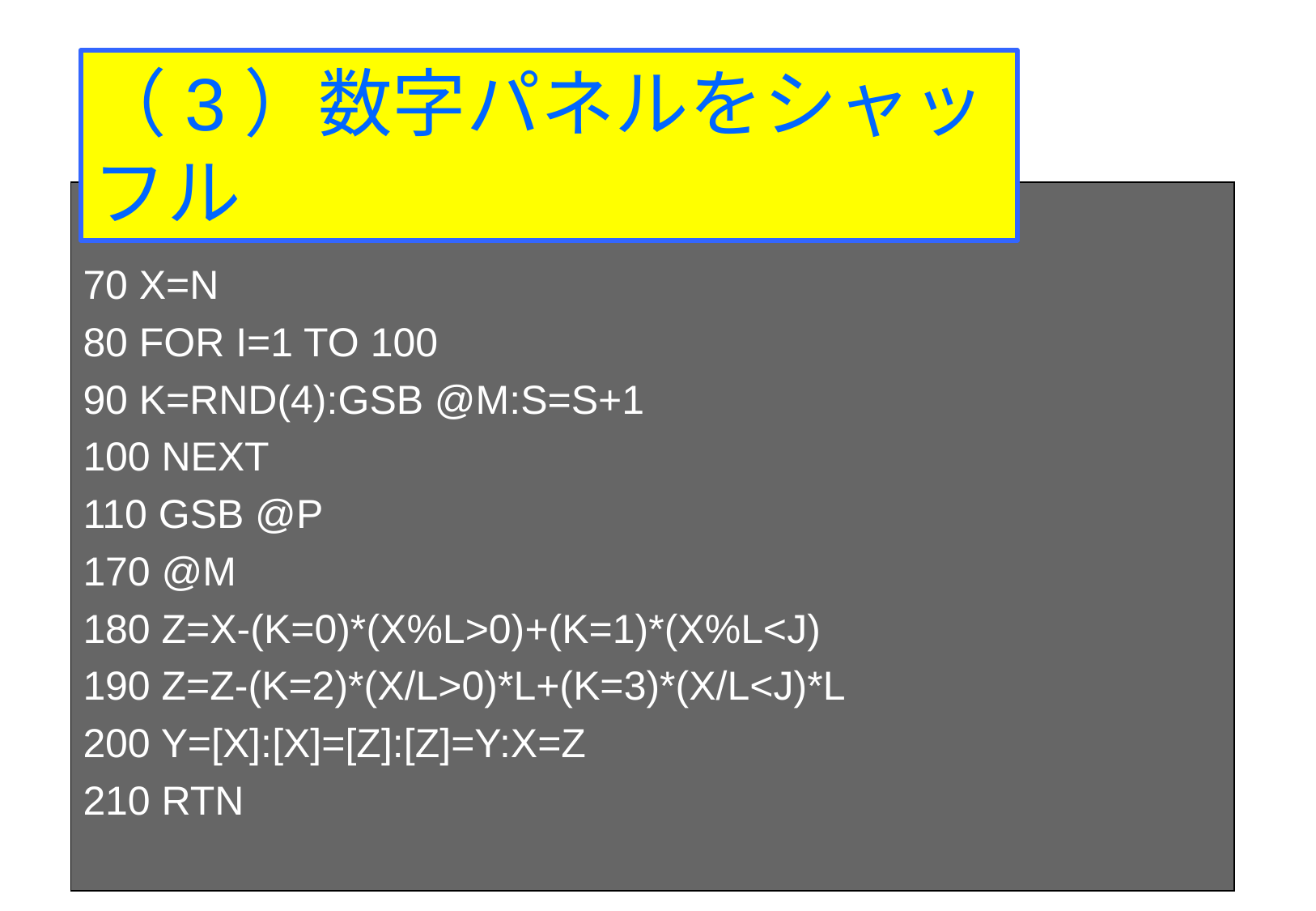

（3）数字パネルをシャッフル
70 X=N
80 FOR I=1 TO 100
90 K=RND(4):GSB @M:S=S+1
100 NEXT
110 GSB @P
170 @M
180 Z=X-(K=0)*(X%L>0)+(K=1)*(X%L<J)
190 Z=Z-(K=2)*(X/L>0)*L+(K=3)*(X/L<J)*L
200 Y=[X]:[X]=[Z]:[Z]=Y:X=Z
210 RTN